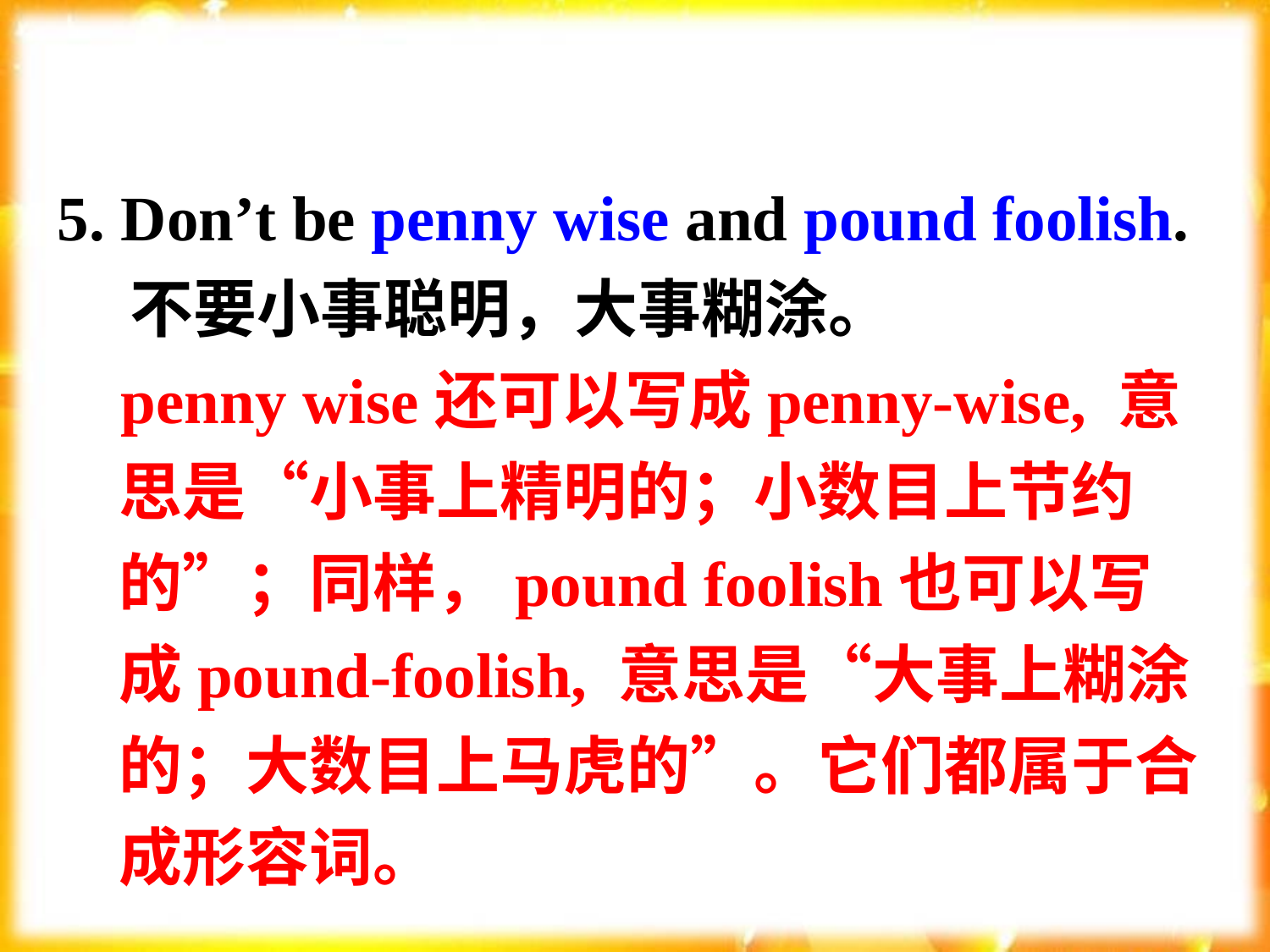

5. Don’t be penny wise and pound foolish.
    不要小事聪明，大事糊涂。
    penny wise还可以写成penny-wise, 意思是“小事上精明的；小数目上节约的”；同样，pound foolish也可以写成pound-foolish, 意思是“大事上糊涂的；大数目上马虎的”。它们都属于合成形容词。